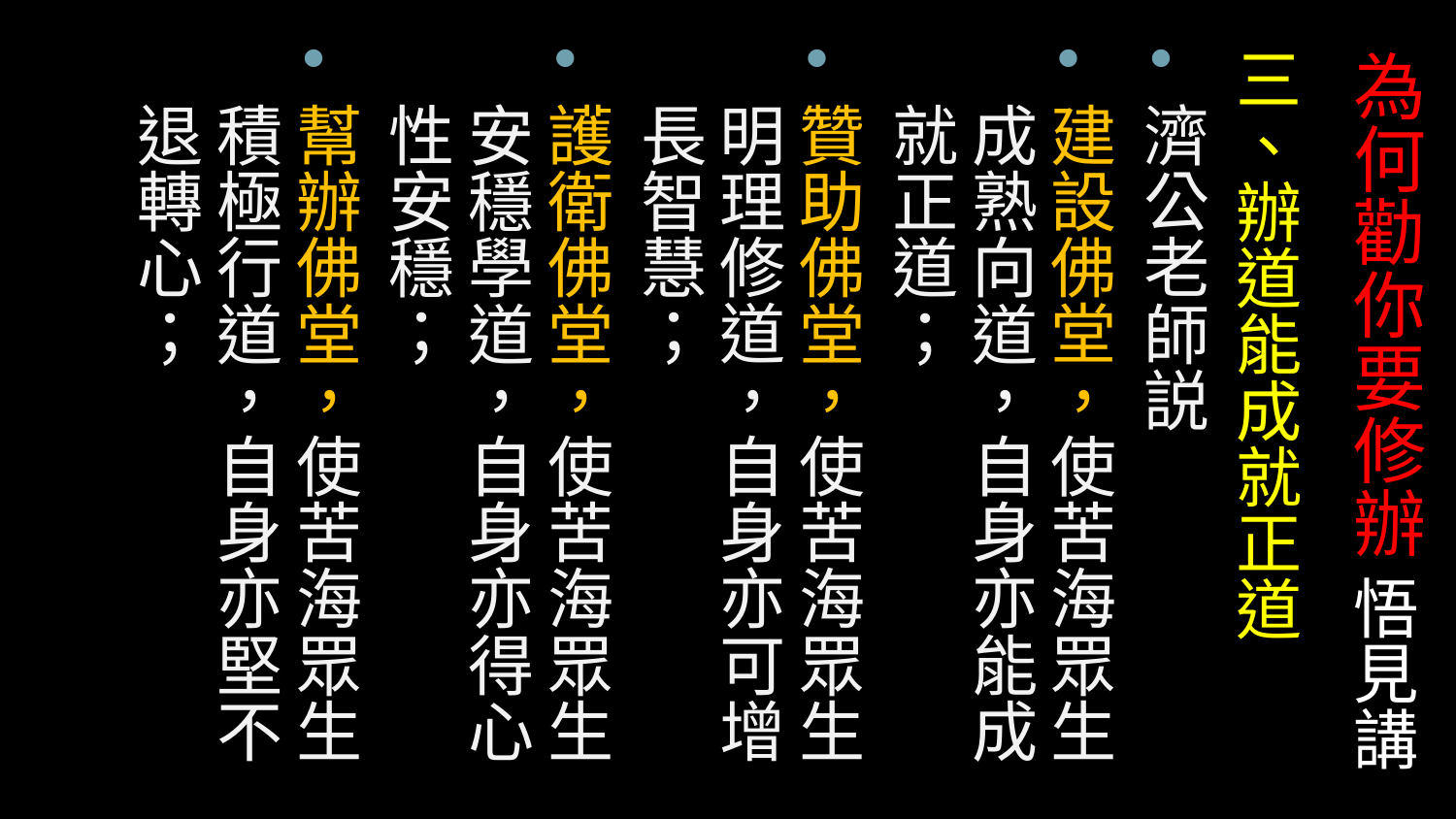

三、辦道能成就正道
濟公老師説
建設佛堂，使苦海眾生成熟向道，自身亦能成就正道；
贊助佛堂，使苦海眾生明理修道，自身亦可增長智慧；
護衛佛堂，使苦海眾生安穩學道，自身亦得心性安穩；
幫辦佛堂，使苦海眾生積極行道，自身亦堅不退轉心；

# 為何勸你要修辦 悟見講